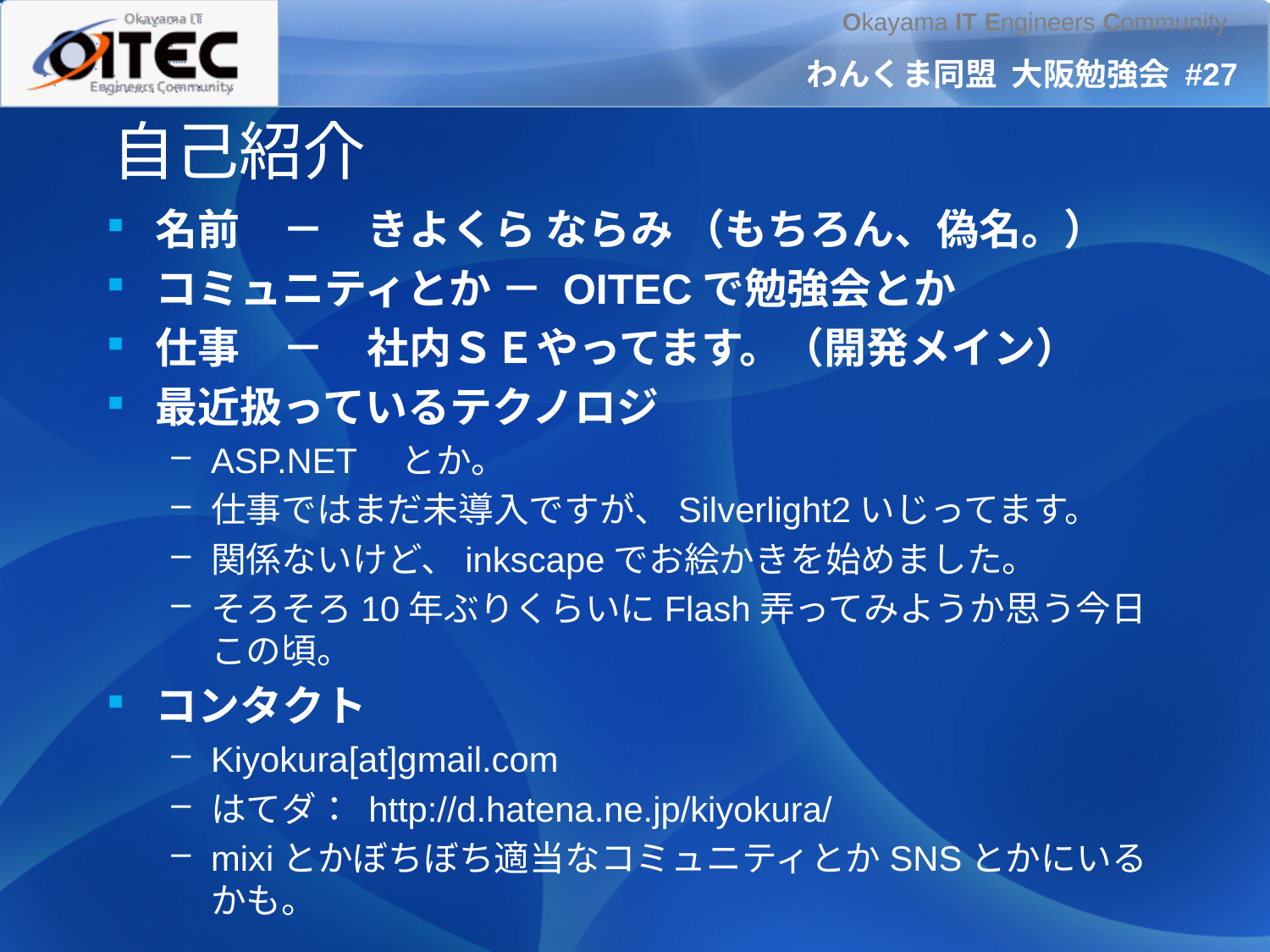

# 自己紹介
名前　－　きよくら ならみ （もちろん、偽名。）
コミュニティとか － OITECで勉強会とか
仕事　－　社内ＳＥやってます。（開発メイン）
最近扱っているテクノロジ
ASP.NET　とか。
仕事ではまだ未導入ですが、Silverlight2いじってます。
関係ないけど、inkscapeでお絵かきを始めました。
そろそろ10年ぶりくらいにFlash弄ってみようか思う今日この頃。
コンタクト
Kiyokura[at]gmail.com
はてダ： http://d.hatena.ne.jp/kiyokura/
mixiとかぼちぼち適当なコミュニティとかSNSとかにいるかも。